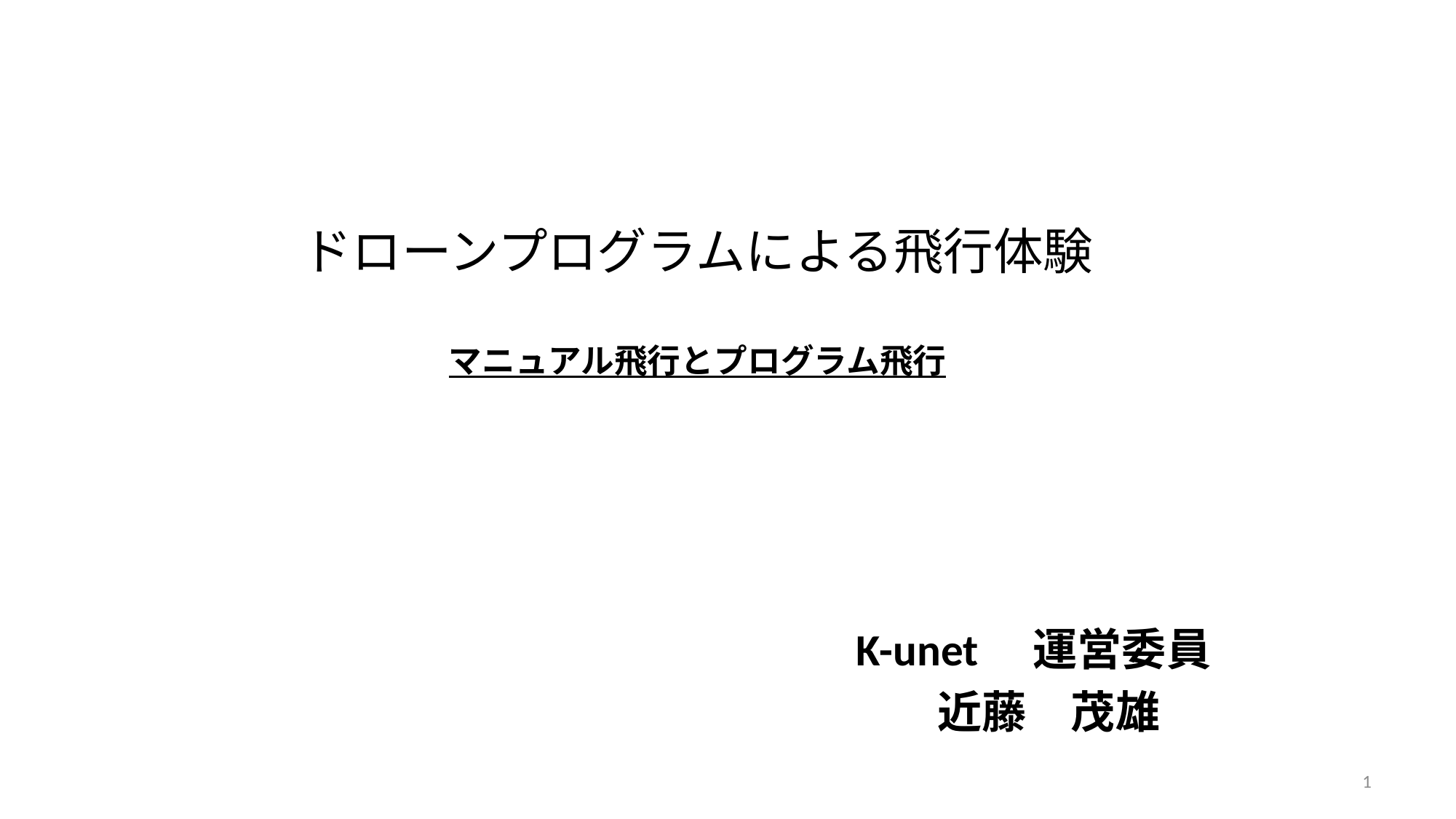

# ドローンプログラムによる飛行体験 マニュアル飛行とプログラム飛行
K-unet　運営委員
　　　近藤　茂雄
1